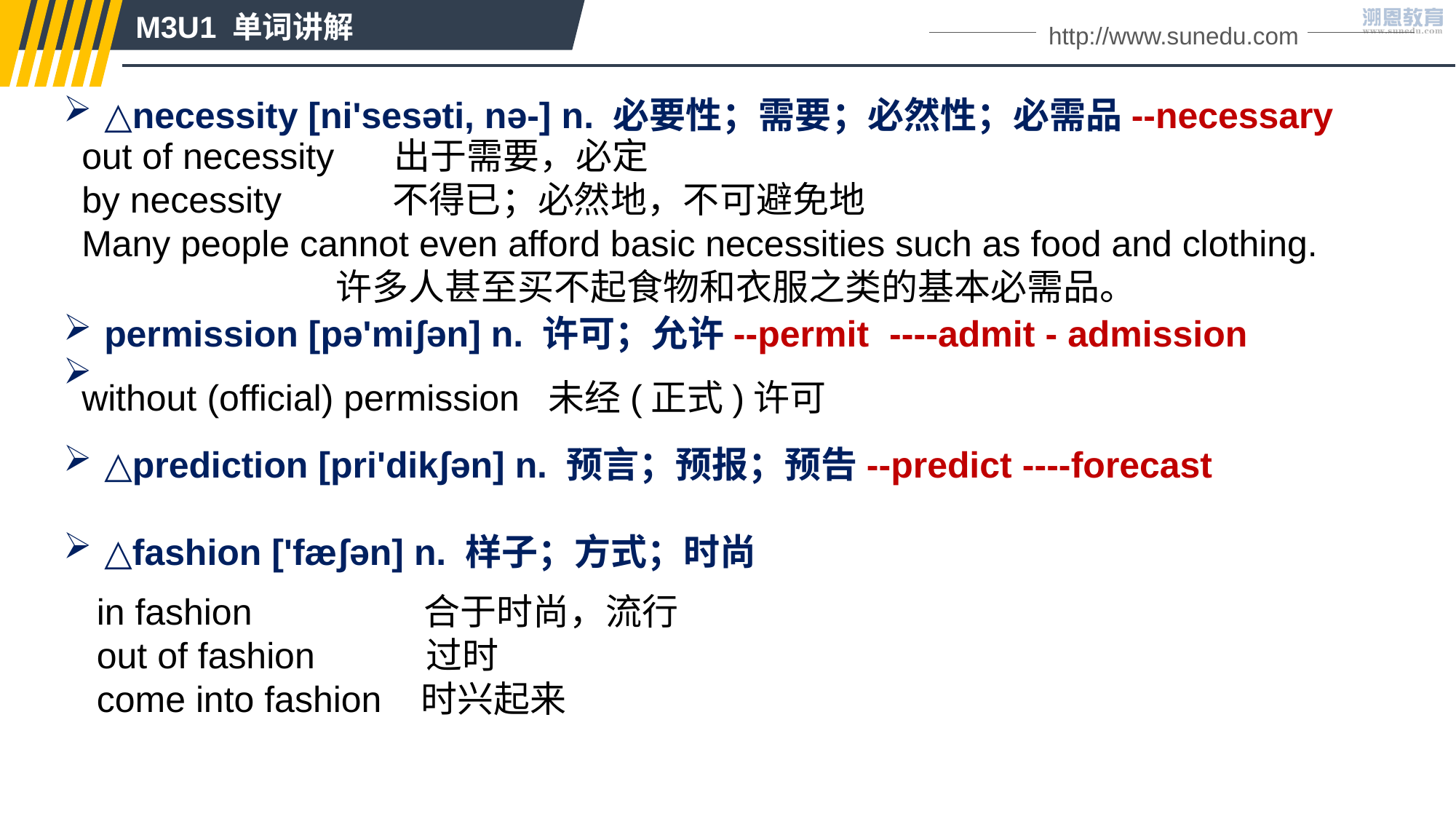

M3U1 单词讲解
http://www.sunedu.com
△necessity [ni'sesəti, nə-] n. 必要性；需要；必然性；必需品--necessary

permission [pə'miʃən] n. 许可；允许--permit  ----admit - admission

△prediction [pri'dikʃən] n. 预言；预报；预告--predict ----forecast

△fashion ['fæʃən] n. 样子；方式；时尚

out of necessity     出于需要，必定
by necessity          不得已；必然地，不可避免地
Many people cannot even afford basic necessities such as food and clothing.
                              许多人甚至买不起食物和衣服之类的基本必需品。
without (official) permission  未经(正式)许可
in fashion                合于时尚，流行
out of fashion          过时
come into fashion   时兴起来